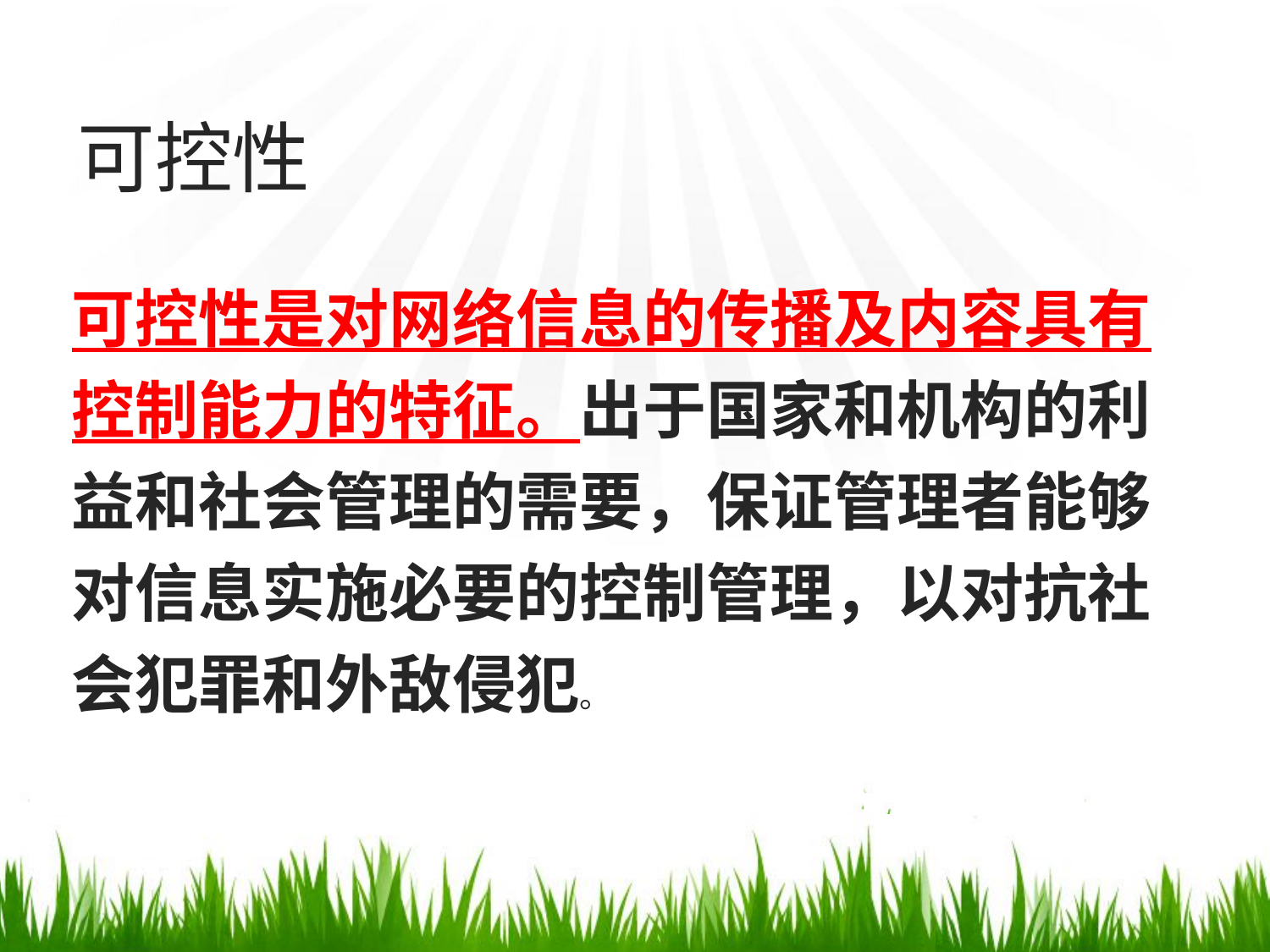

可控性
可控性是对网络信息的传播及内容具有控制能力的特征。出于国家和机构的利益和社会管理的需要，保证管理者能够对信息实施必要的控制管理，以对抗社会犯罪和外敌侵犯。